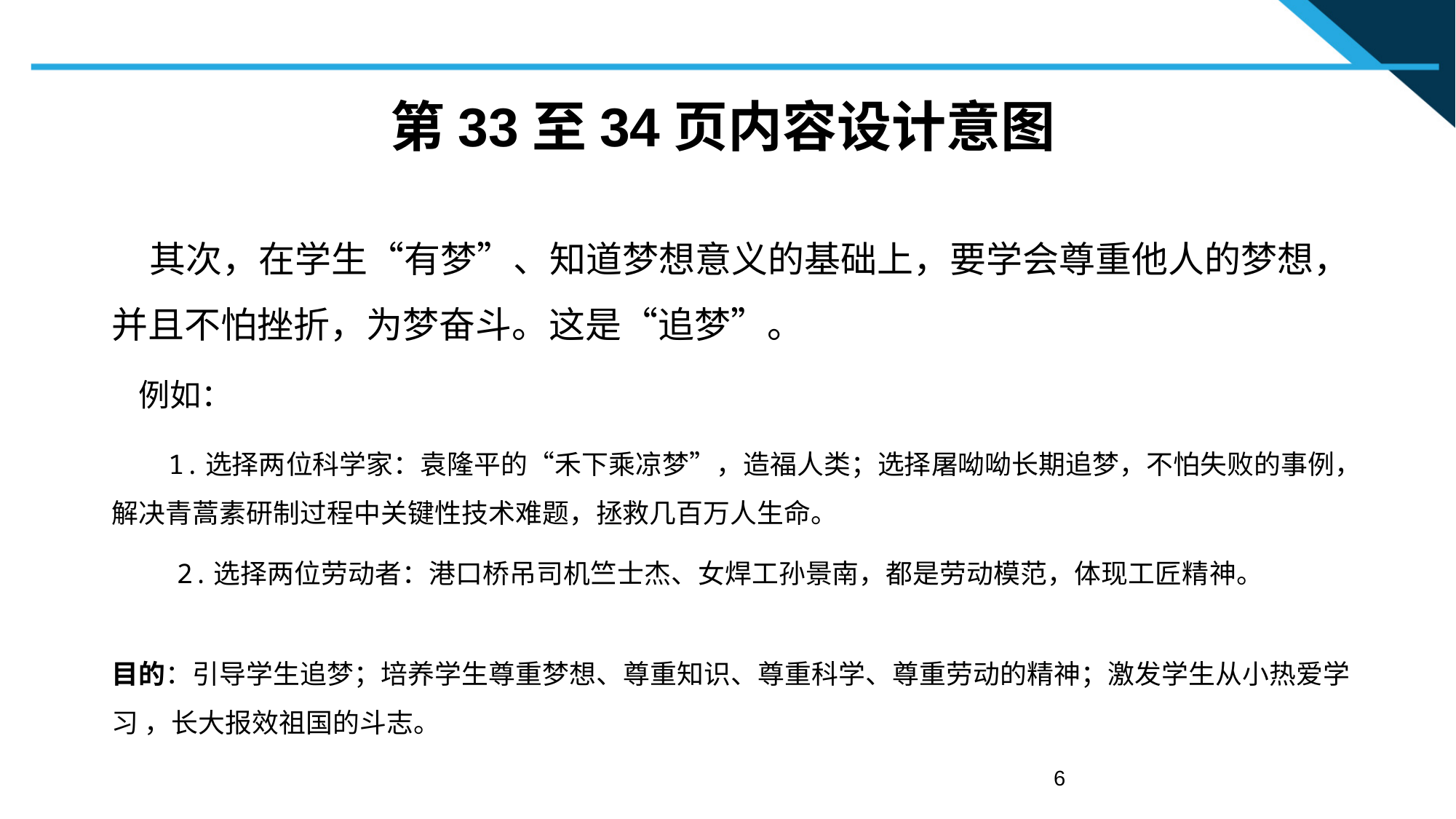

# 第33至34页内容设计意图
    其次，在学生“有梦”、知道梦想意义的基础上，要学会尊重他人的梦想，并且不怕挫折，为梦奋斗。这是“追梦”。
   例如：
   1.选择两位科学家：袁隆平的“禾下乘凉梦”，造福人类；选择屠呦呦长期追梦，不怕失败的事例，解决青蒿素研制过程中关键性技术难题，拯救几百万人生命。
    2.选择两位劳动者：港口桥吊司机竺士杰、女焊工孙景南，都是劳动模范，体现工匠精神。

目的：引导学生追梦；培养学生尊重梦想、尊重知识、尊重科学、尊重劳动的精神；激发学生从小热爱学习 ，长大报效祖国的斗志。
6